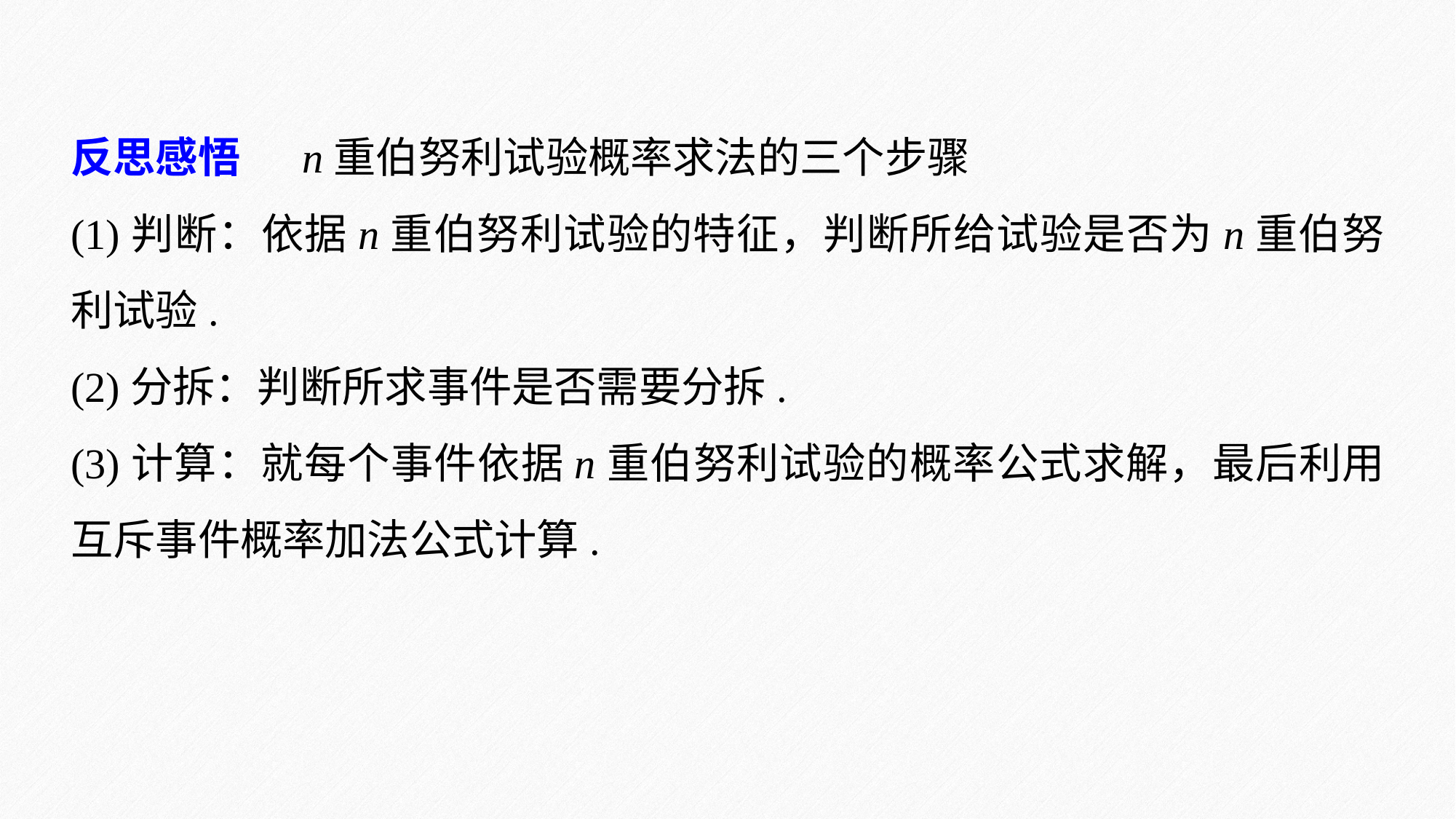

反思感悟　 n重伯努利试验概率求法的三个步骤
(1)判断：依据n重伯努利试验的特征，判断所给试验是否为n重伯努利试验.
(2)分拆：判断所求事件是否需要分拆.
(3)计算：就每个事件依据n重伯努利试验的概率公式求解，最后利用互斥事件概率加法公式计算.